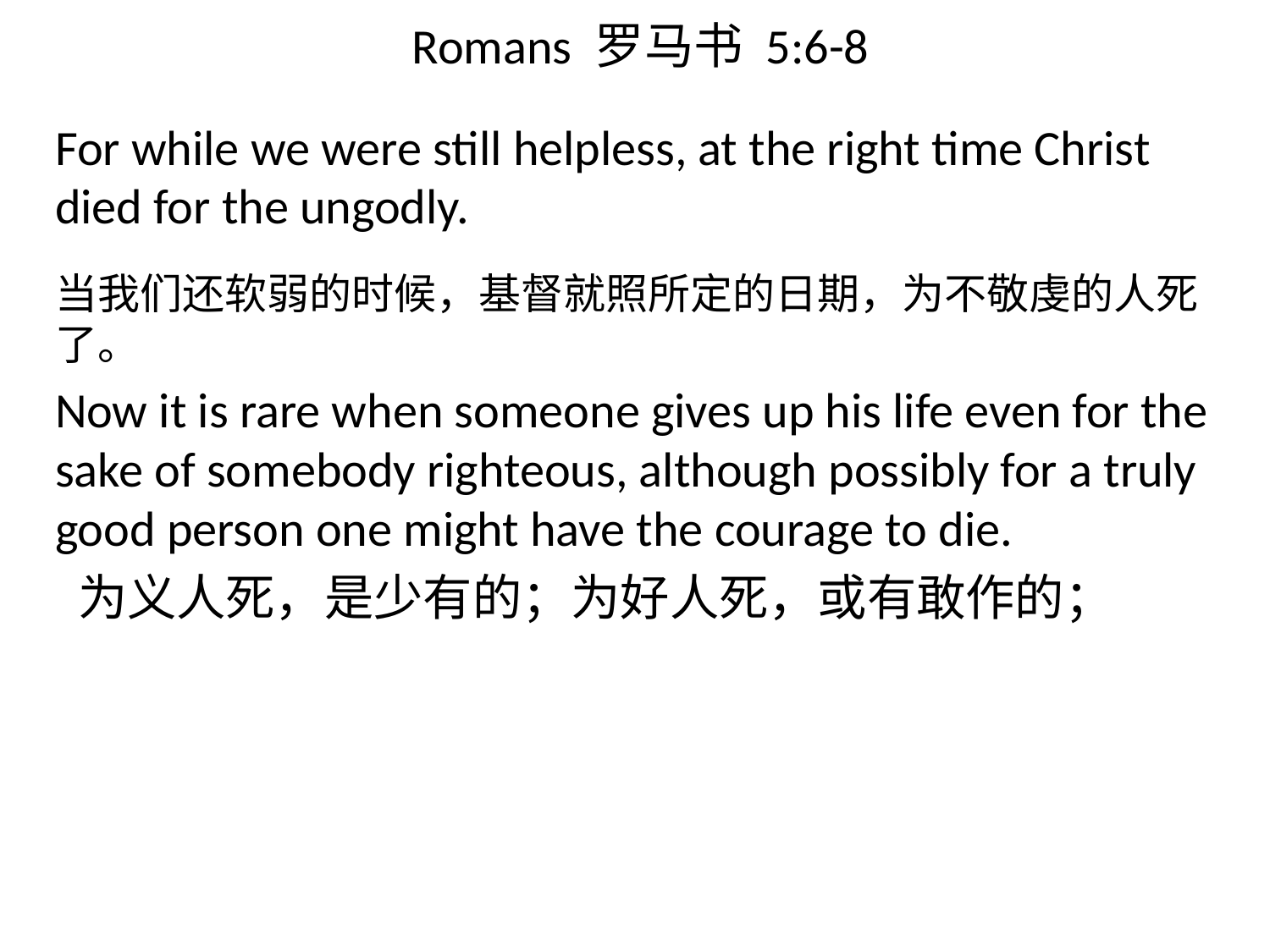

# Romans 罗马书 5:6-8

For while we were still helpless, at the right time Christ died for the ungodly.

当我们还软弱的时候，基督就照所定的日期，为不敬虔的人死了。
Now it is rare when someone gives up his life even for the sake of somebody righteous, although possibly for a truly good person one might have the courage to die.
 为义人死，是少有的；为好人死，或有敢作的；